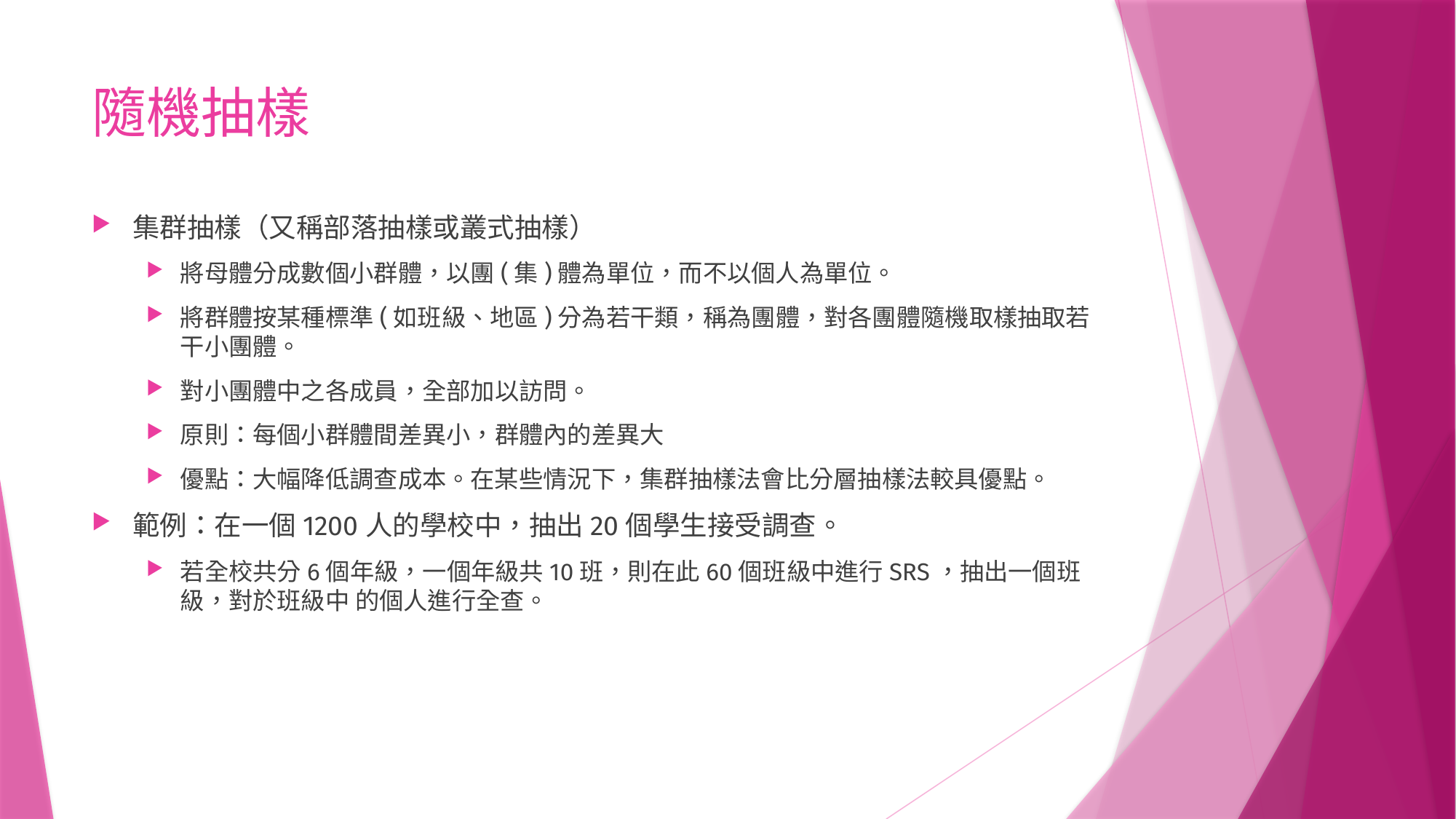

# 隨機抽樣
集群抽樣（又稱部落抽樣或叢式抽樣）
將母體分成數個小群體，以團(集)體為單位，而不以個人為單位。
將群體按某種標準(如班級、地區)分為若干類，稱為團體，對各團體隨機取樣抽取若干小團體。
對小團體中之各成員，全部加以訪問。
原則：每個小群體間差異小，群體內的差異大
優點：大幅降低調查成本。在某些情況下，集群抽樣法會比分層抽樣法較具優點。
範例：在一個1200人的學校中，抽出20個學生接受調查。
若全校共分6個年級，一個年級共10班，則在此60個班級中進行SRS，抽出一個班級，對於班級中 的個人進行全查。